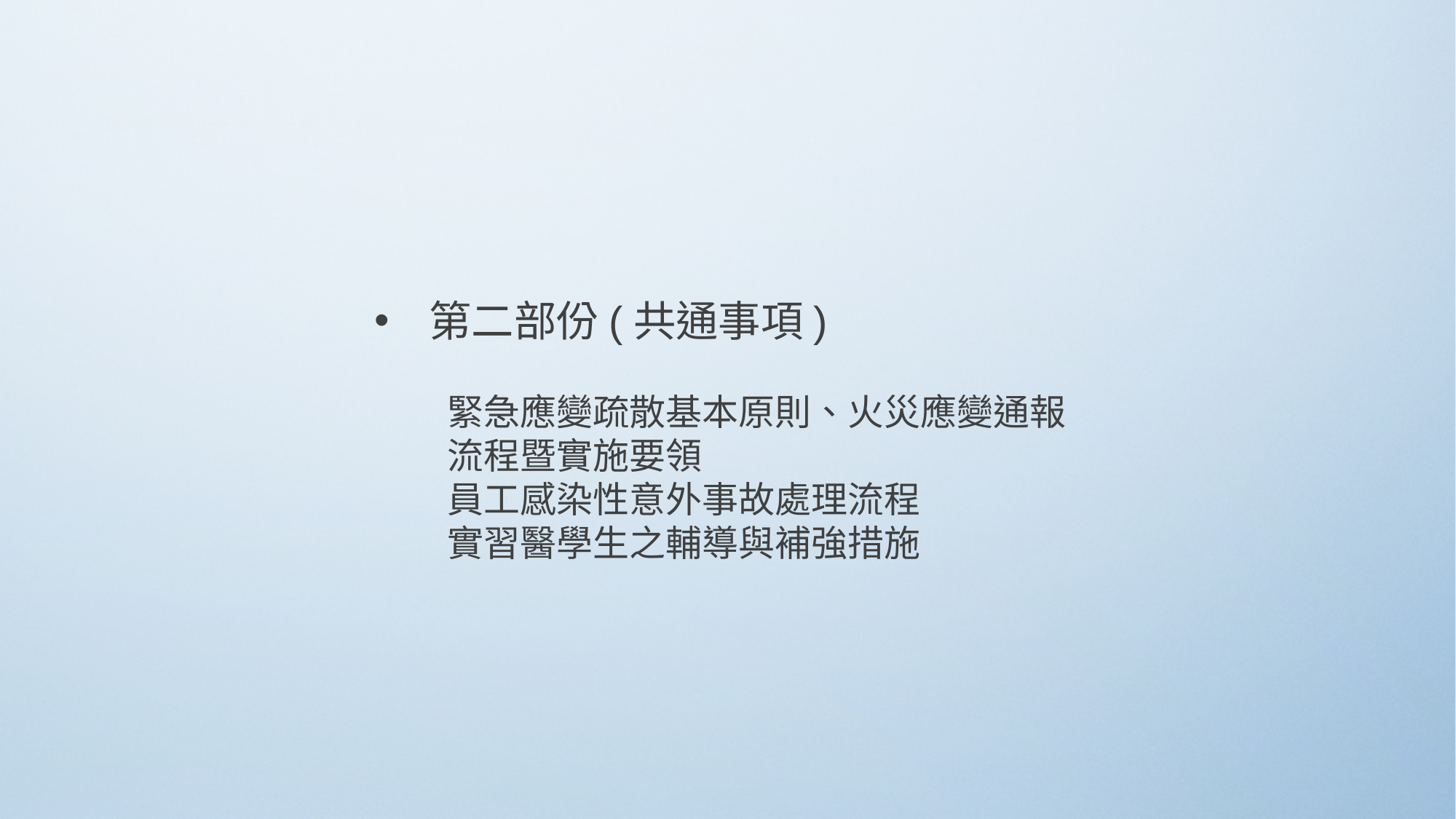

第二部份(共通事項)

緊急應變疏散基本原則、火災應變通報流程暨實施要領
員工感染性意外事故處理流程
實習醫學生之輔導與補強措施